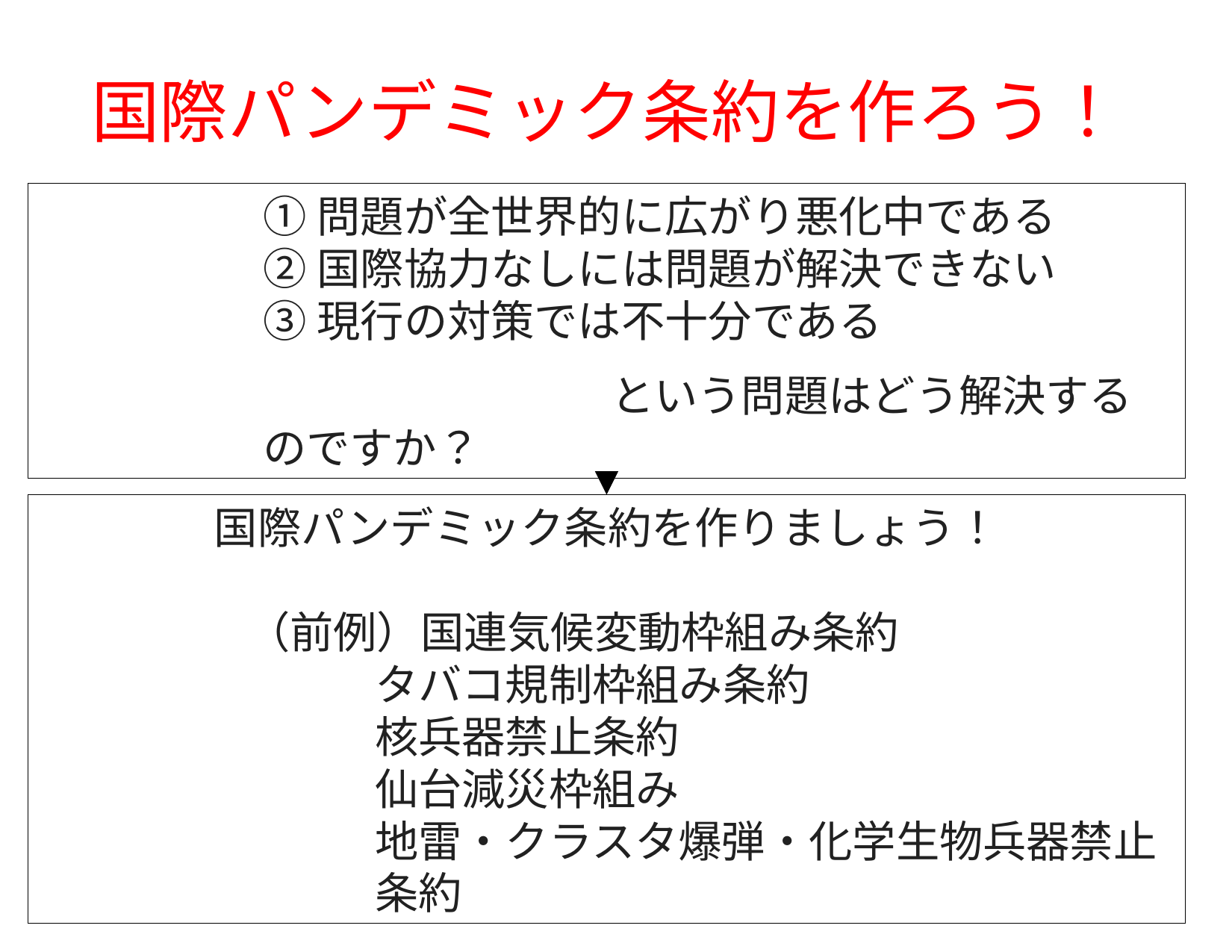

国際パンデミック条約を作ろう！
①問題が全世界的に広がり悪化中である
②国際協力なしには問題が解決できない
③現行の対策では不十分である

　　　　　　　　という問題はどう解決するのですか？
国際パンデミック条約を作りましょう！

   （前例）国連気候変動枠組み条約
タバコ規制枠組み条約
核兵器禁止条約
仙台減災枠組み
地雷・クラスタ爆弾・化学生物兵器禁止条約